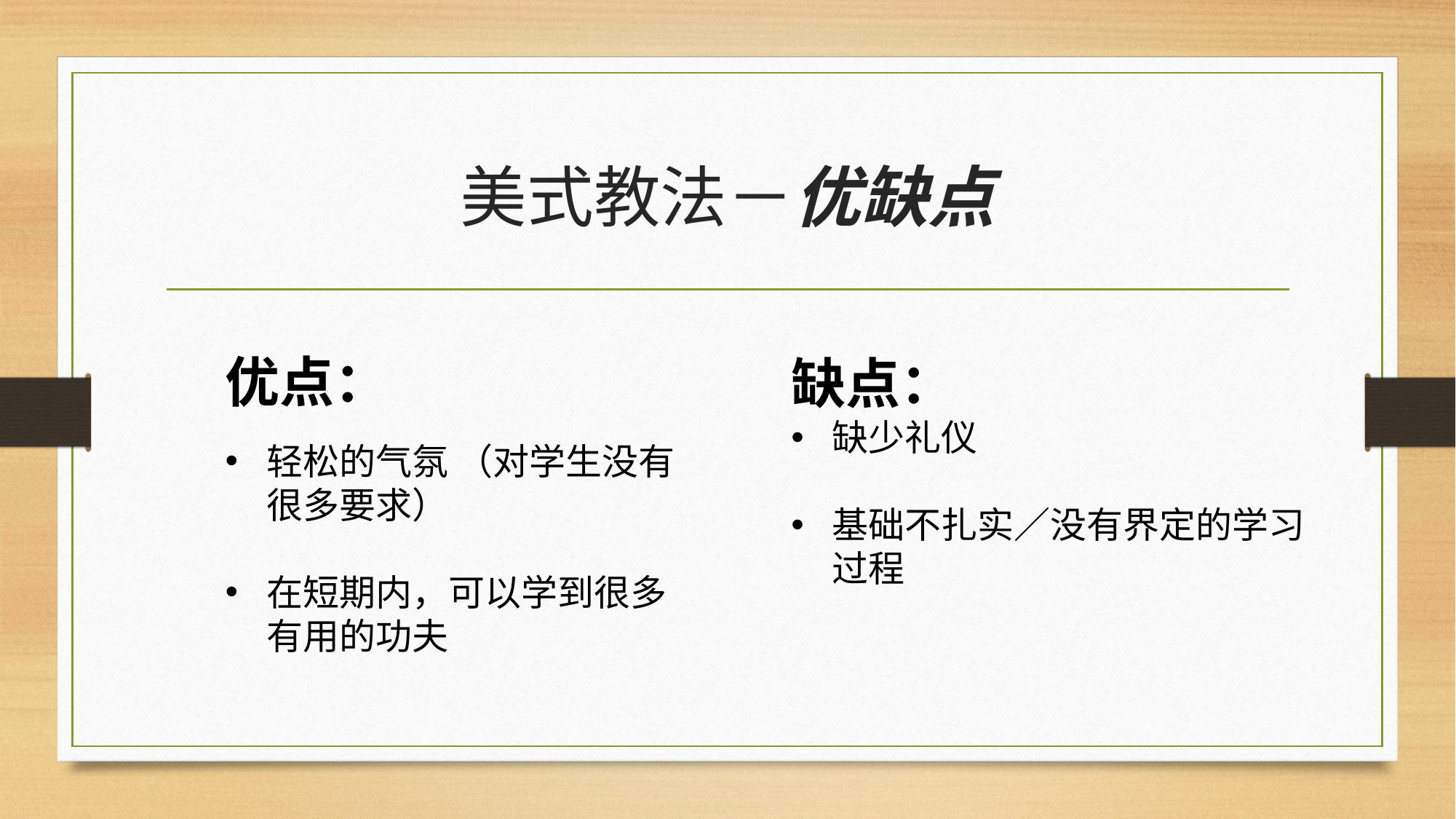

# 美式教法－优缺点
优点：

轻松的气氛 （对学生没有很多要求）

在短期内，可以学到很多有用的功夫

缺点：
缺少礼仪

基础不扎实／没有界定的学习过程